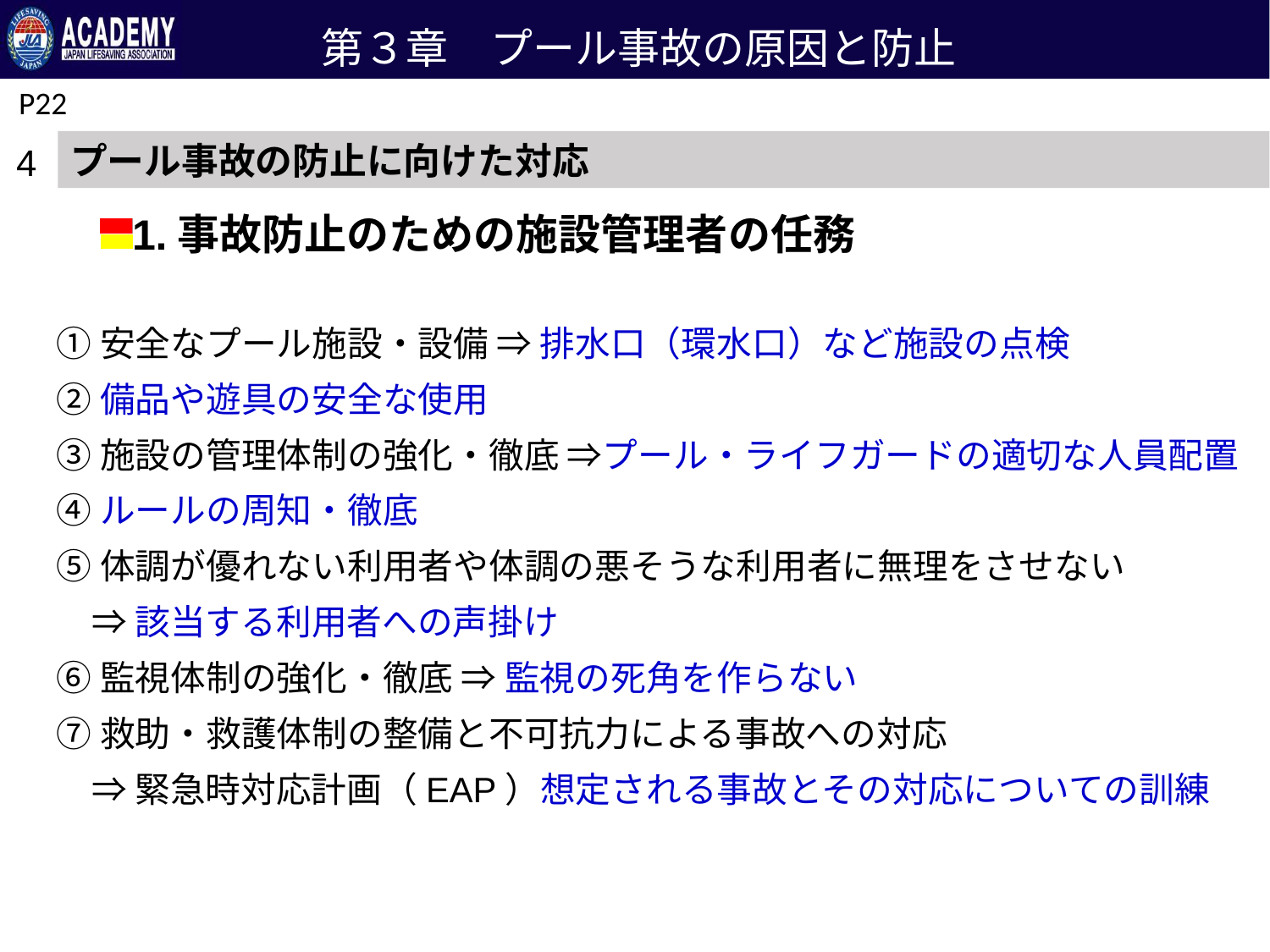

第３章　プール事故の原因と防止
P22
プール事故の防止に向けた対応
4
1.事故防止のための施設管理者の任務
①安全なプール施設・設備 ⇒ 排水口（環水口）など施設の点検
②備品や遊具の安全な使用
③施設の管理体制の強化・徹底 ⇒プール・ライフガードの適切な人員配置
④ルールの周知・徹底
⑤体調が優れない利用者や体調の悪そうな利用者に無理をさせない
　⇒ 該当する利用者への声掛け
⑥監視体制の強化・徹底 ⇒ 監視の死角を作らない
⑦救助・救護体制の整備と不可抗力による事故への対応
　⇒ 緊急時対応計画（EAP）想定される事故とその対応についての訓練